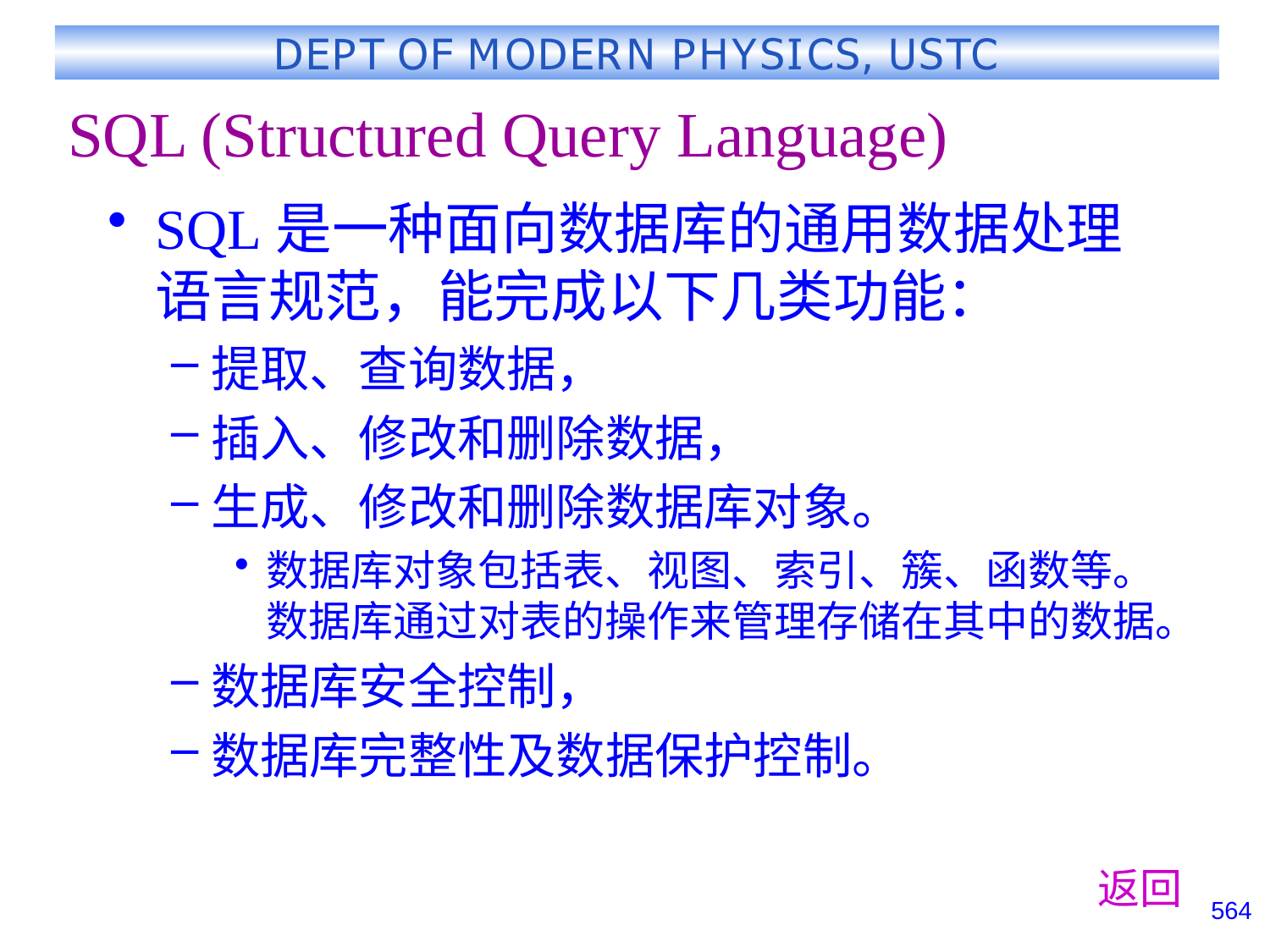

# SQL (Structured Query Language)
SQL是一种面向数据库的通用数据处理语言规范，能完成以下几类功能：
提取、查询数据，
插入、修改和删除数据，
生成、修改和删除数据库对象。
数据库对象包括表、视图、索引、簇、函数等。数据库通过对表的操作来管理存储在其中的数据。
数据库安全控制，
数据库完整性及数据保护控制。
返回